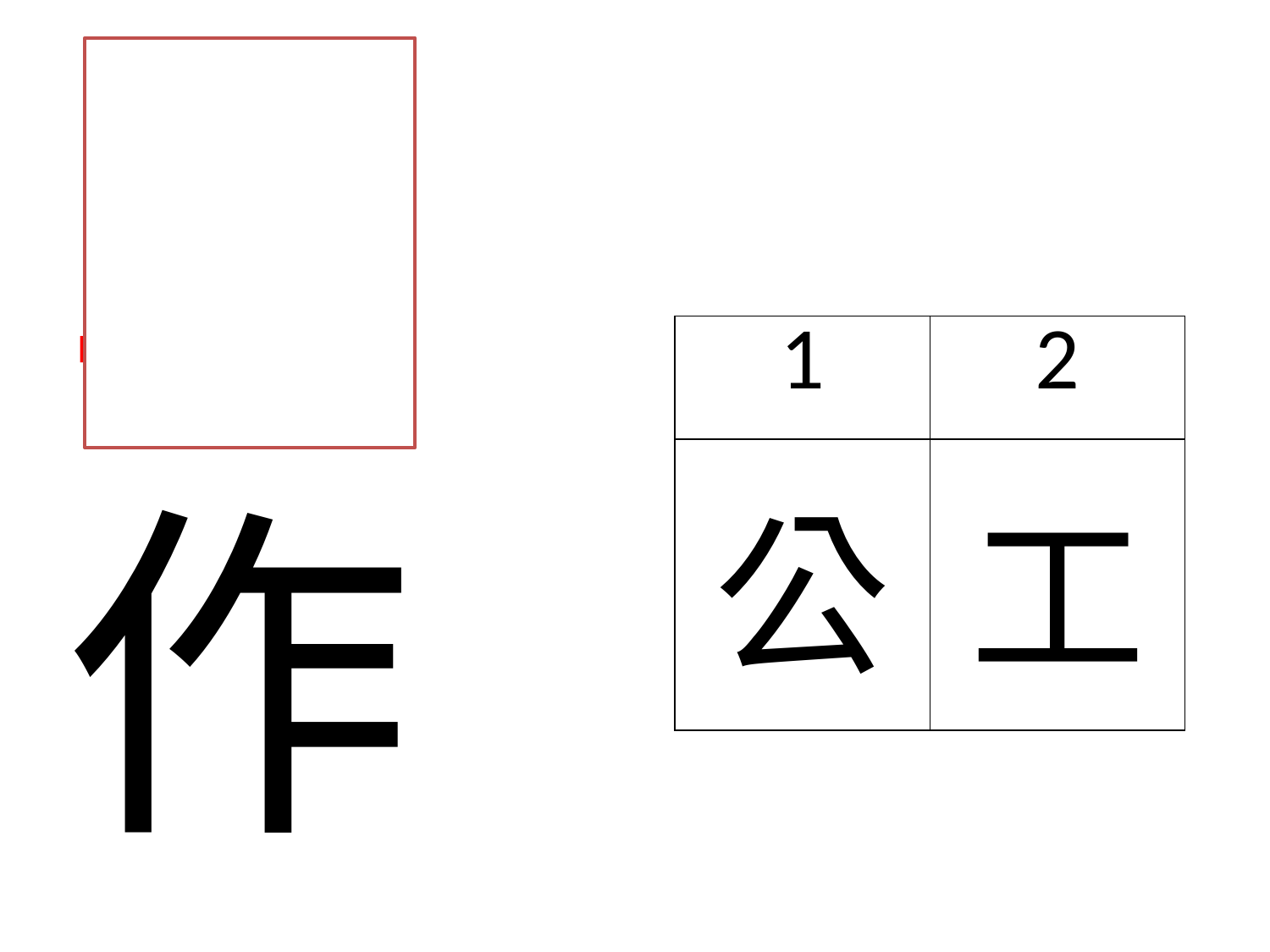

工

| 1 | 2 |
| --- | --- |
| 公 | 工 |
作